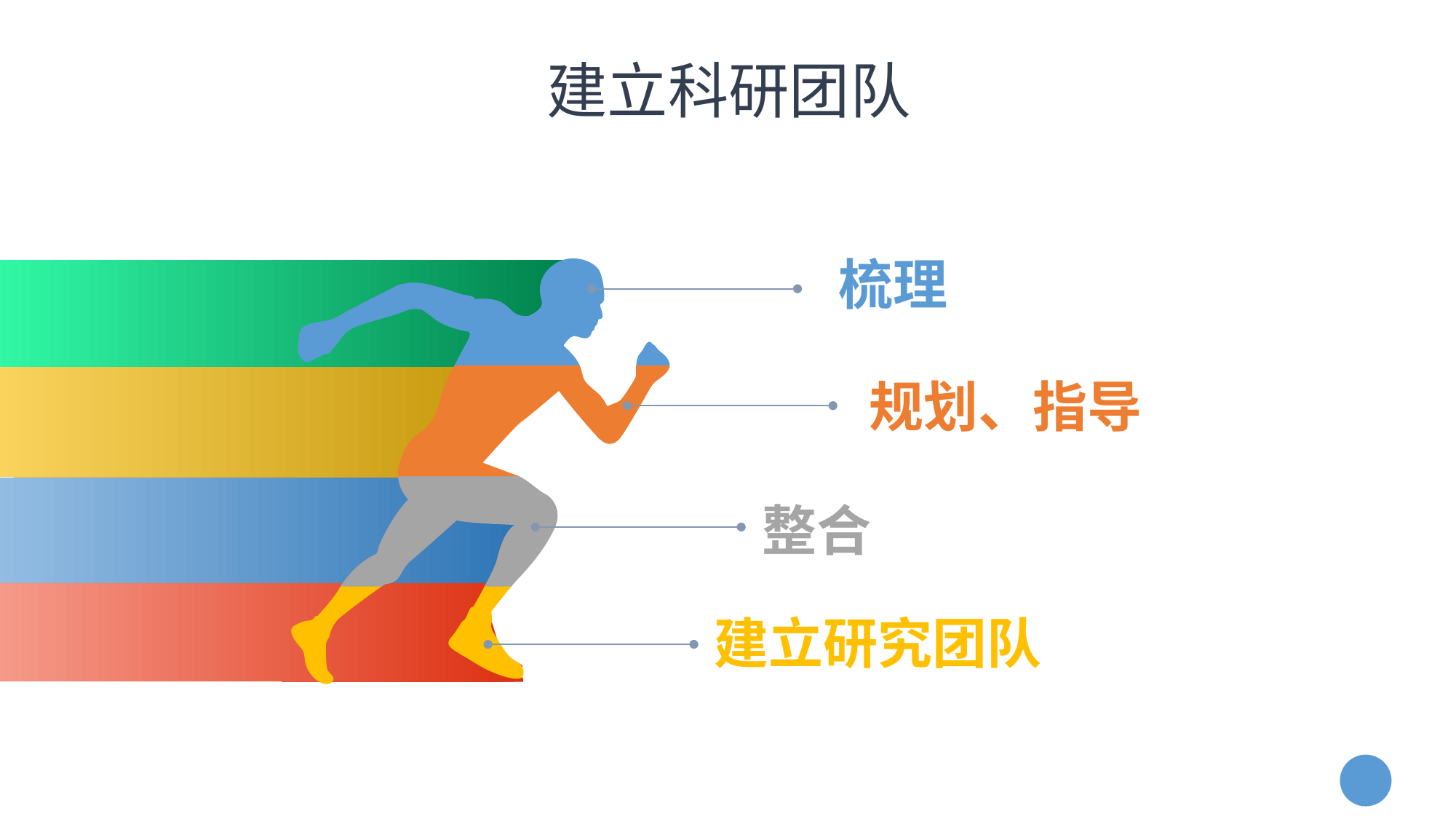

# 建立科研团队
梳理

规划、指导

整合

建立研究团队

29